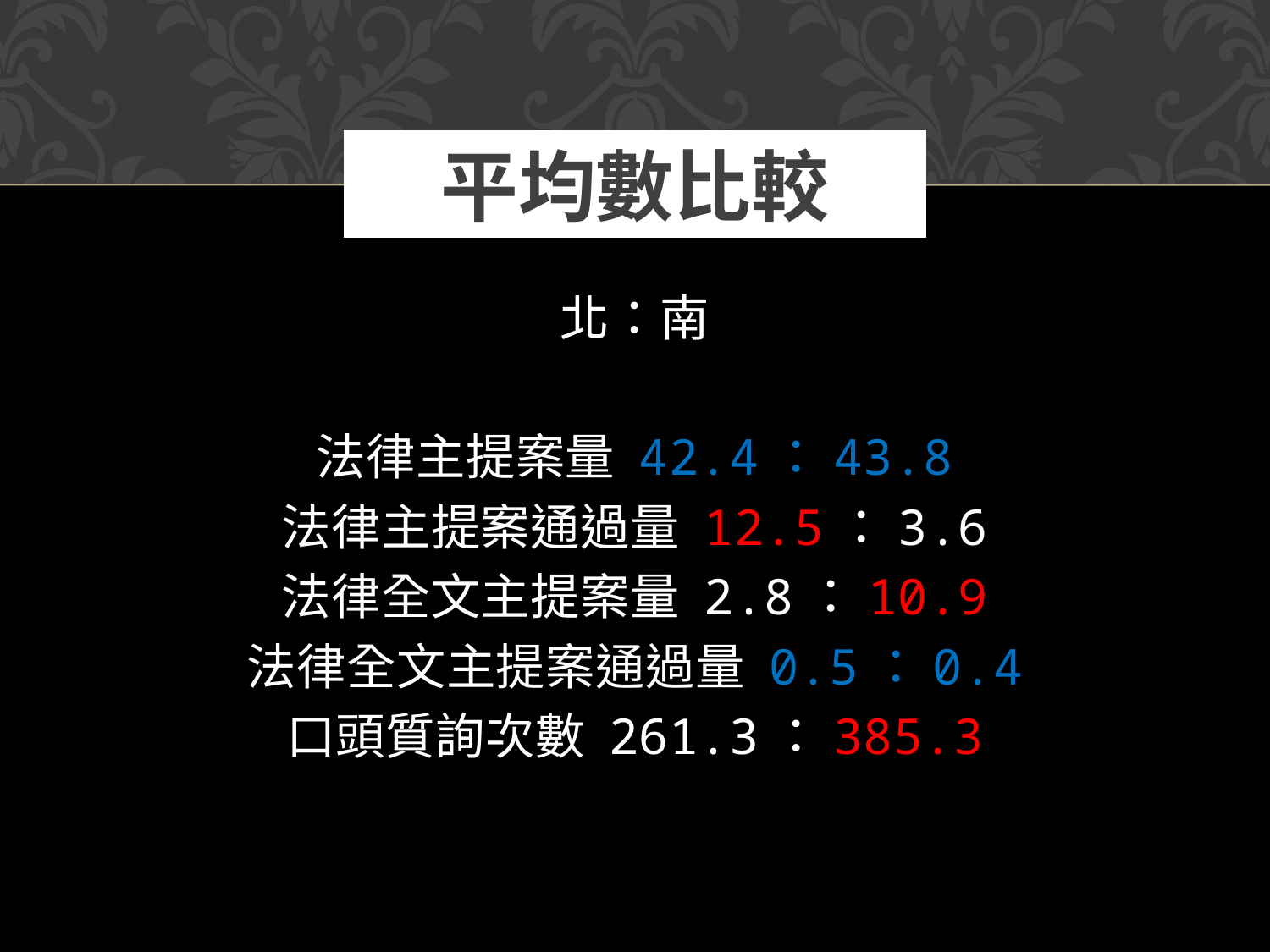

# 平均數比較
北：南

法律主提案量 42.4：43.8
法律主提案通過量 12.5：3.6
法律全文主提案量 2.8：10.9
法律全文主提案通過量 0.5：0.4
口頭質詢次數 261.3：385.3